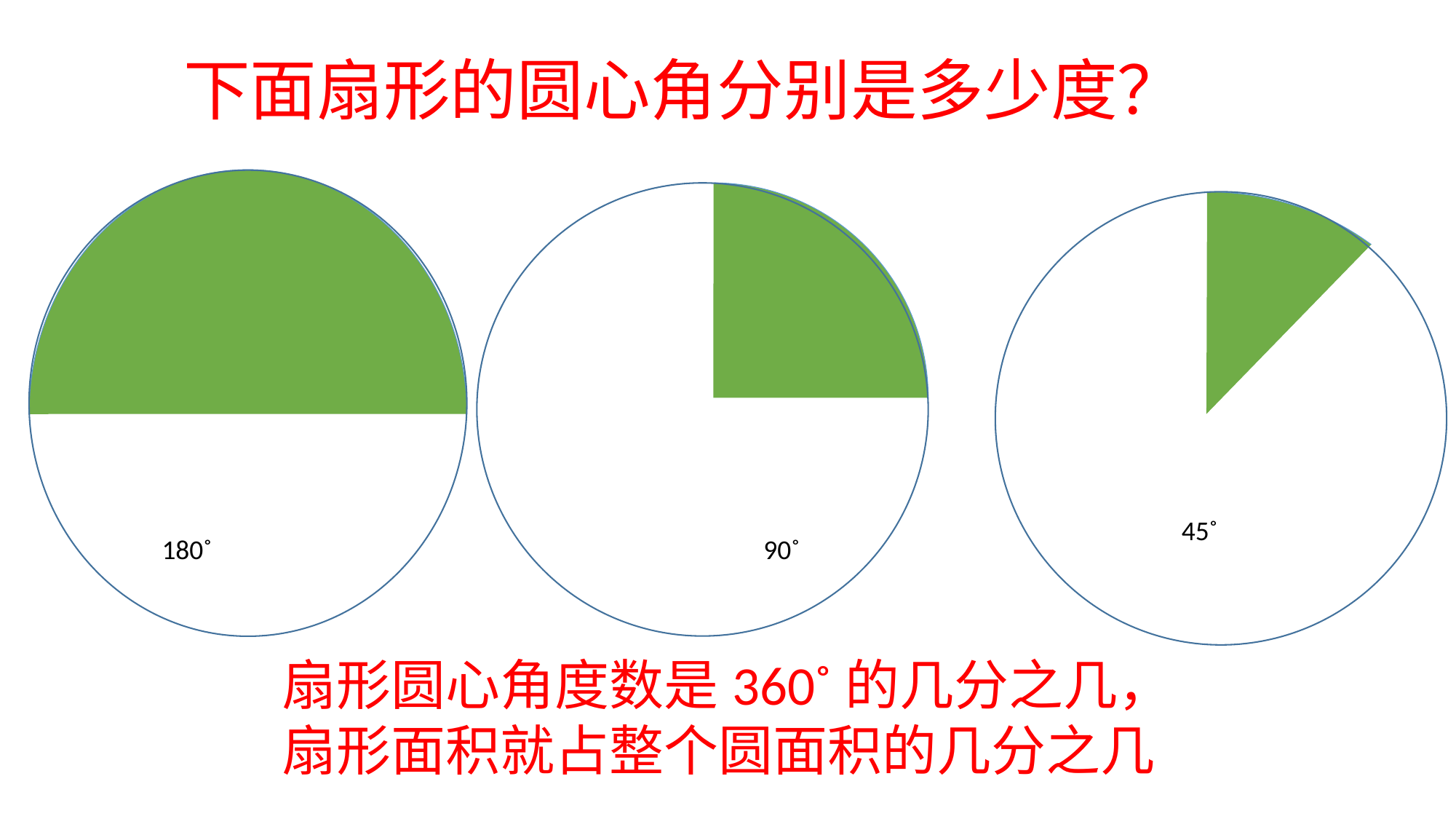

#
下面扇形的圆心角分别是多少度？

45˚
180˚
90˚
扇形圆心角度数是360˚的几分之几，
扇形面积就占整个圆面积的几分之几